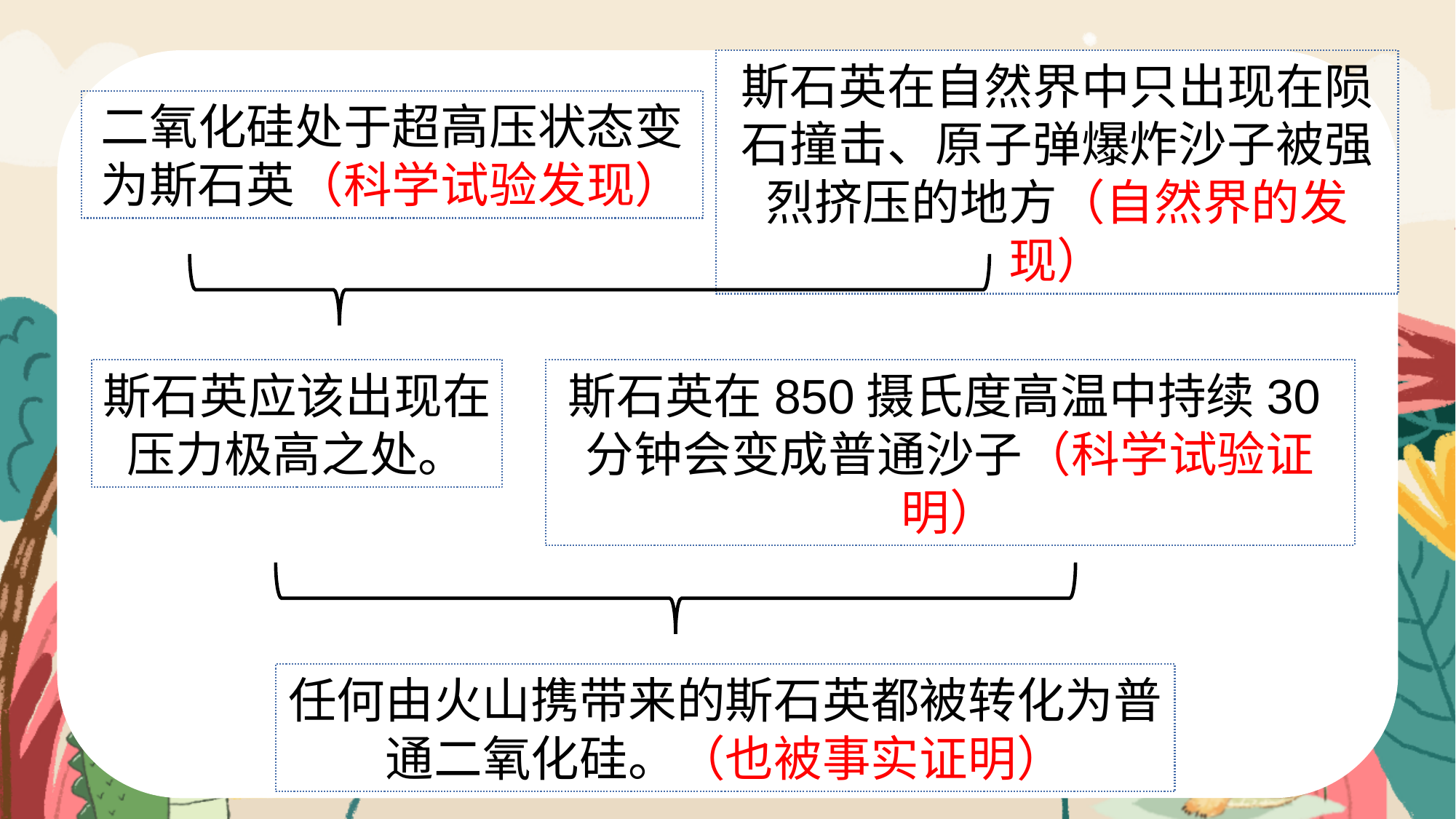

斯石英在自然界中只出现在陨石撞击、原子弹爆炸沙子被强烈挤压的地方（自然界的发现）
二氧化硅处于超高压状态变为斯石英（科学试验发现）

斯石英应该出现在压力极高之处。
斯石英在850摄氏度高温中持续30分钟会变成普通沙子（科学试验证明）

任何由火山携带来的斯石英都被转化为普通二氧化硅。（也被事实证明）